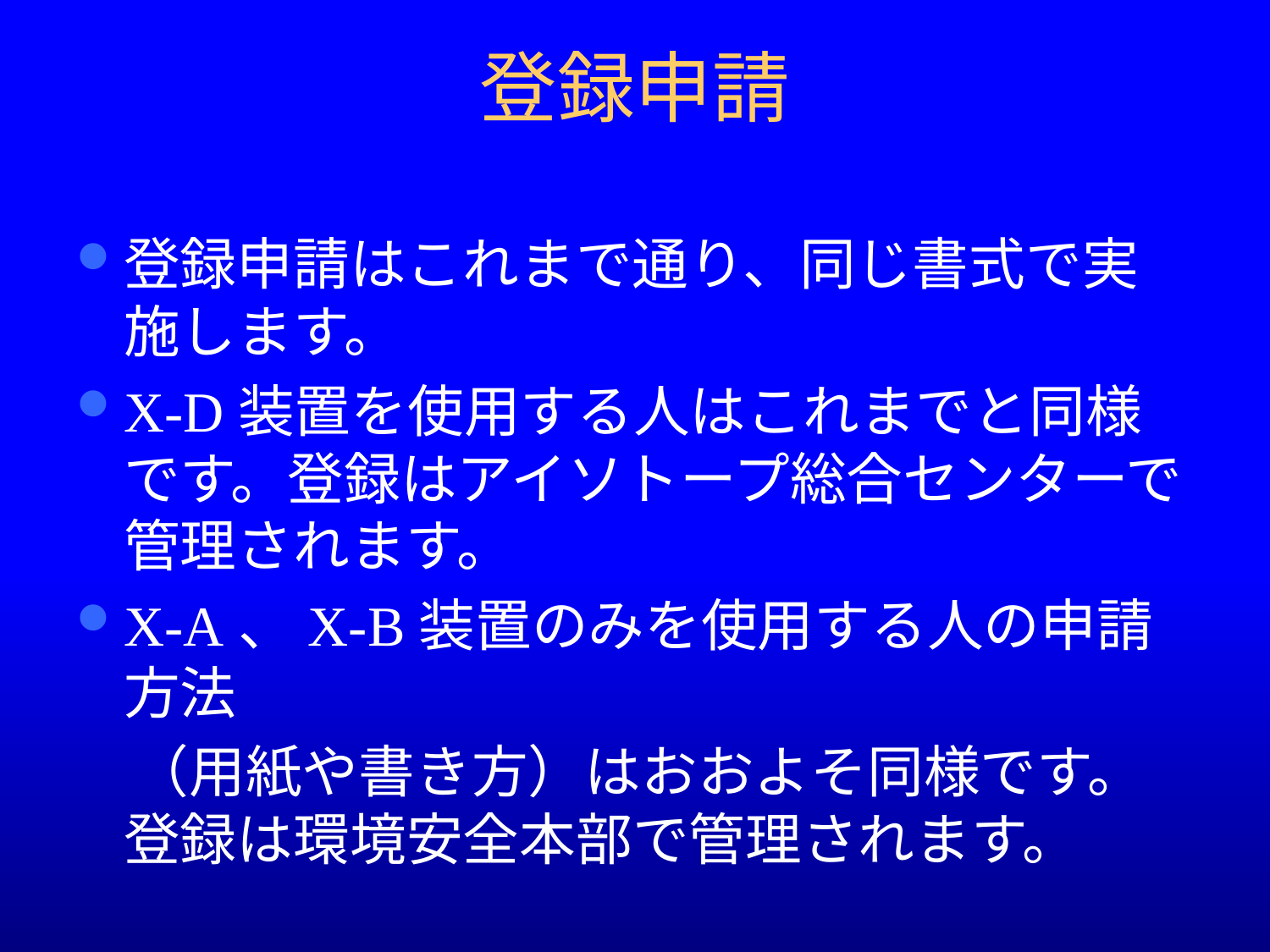

# 登録申請
登録申請はこれまで通り、同じ書式で実施します。
X-D装置を使用する人はこれまでと同様です。登録はアイソトープ総合センターで管理されます。
X-A、X-B装置のみを使用する人の申請方法
　（用紙や書き方）はおおよそ同様です。登録は環境安全本部で管理されます。